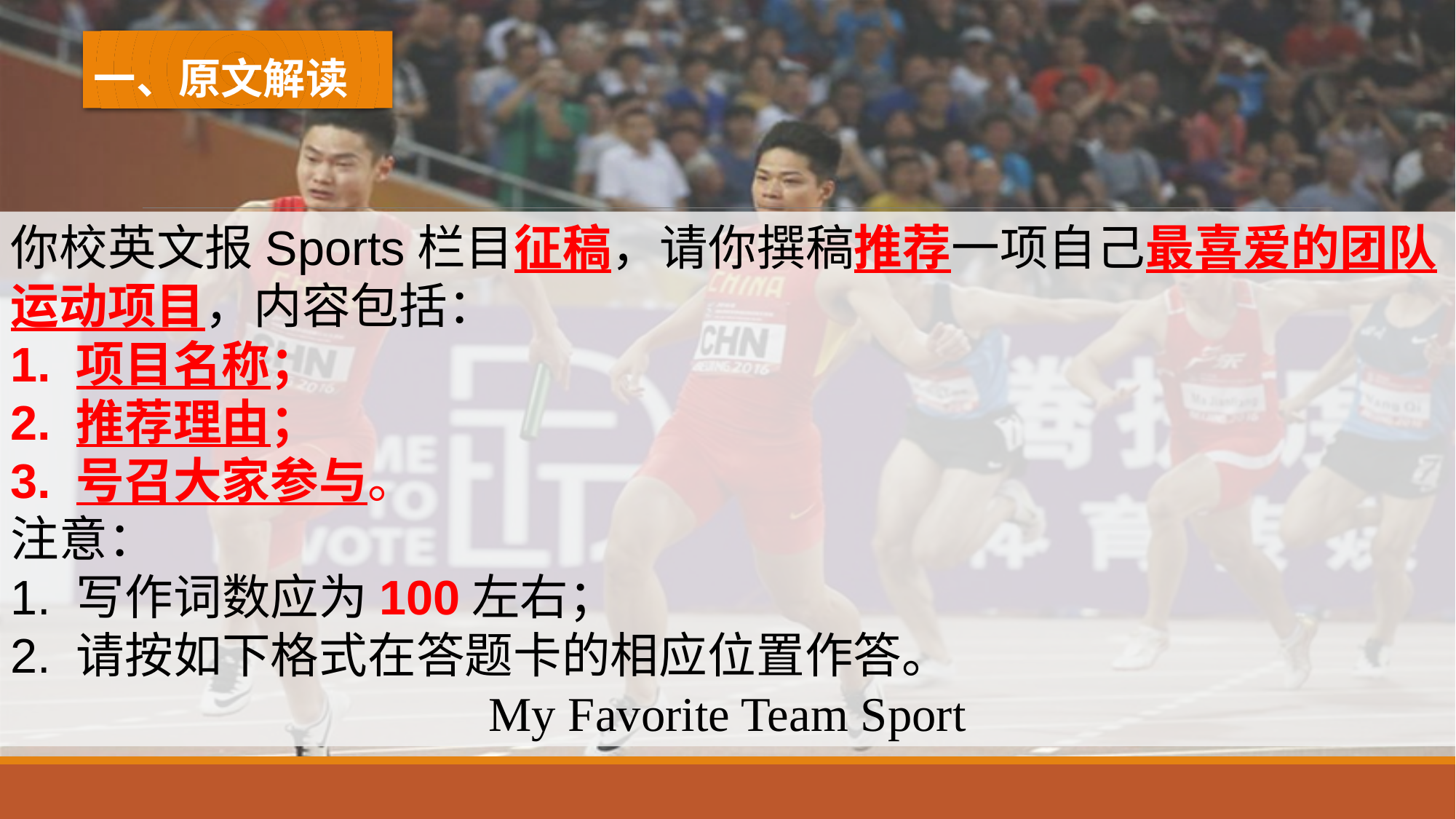

一、原文解读
你校英文报Sports栏目征稿，请你撰稿推荐一项自己最喜爱的团队运动项目，内容包括：
1. 项目名称；
2. 推荐理由；
3. 号召大家参与。
注意：
1. 写作词数应为100左右；
2. 请按如下格式在答题卡的相应位置作答。
My Favorite Team Sport